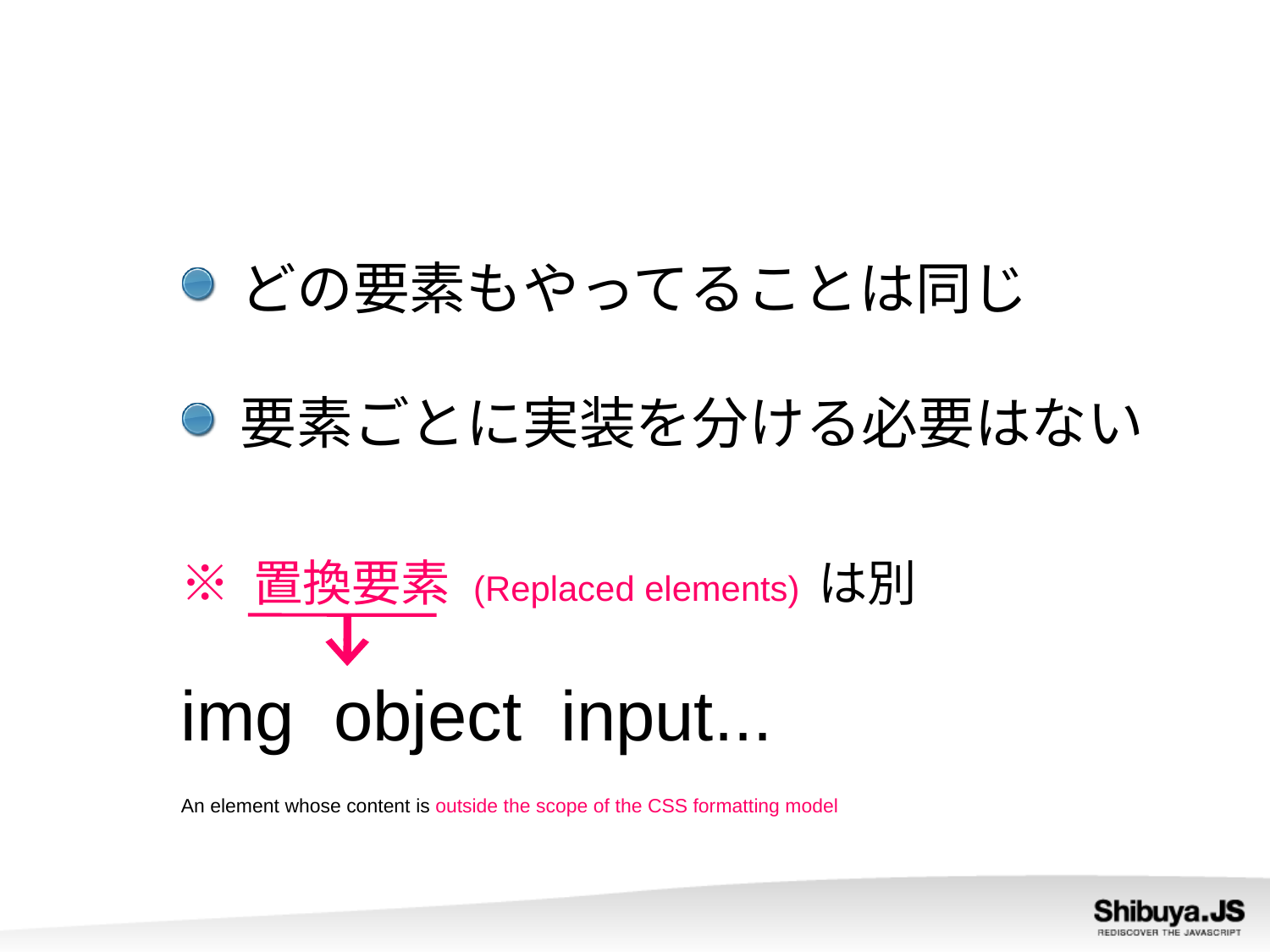

どの要素もやってることは同じ
要素ごとに実装を分ける必要はない
※ 置換要素 (Replaced elements) は別
img  object  input...
An element whose content is outside the scope of the CSS formatting model